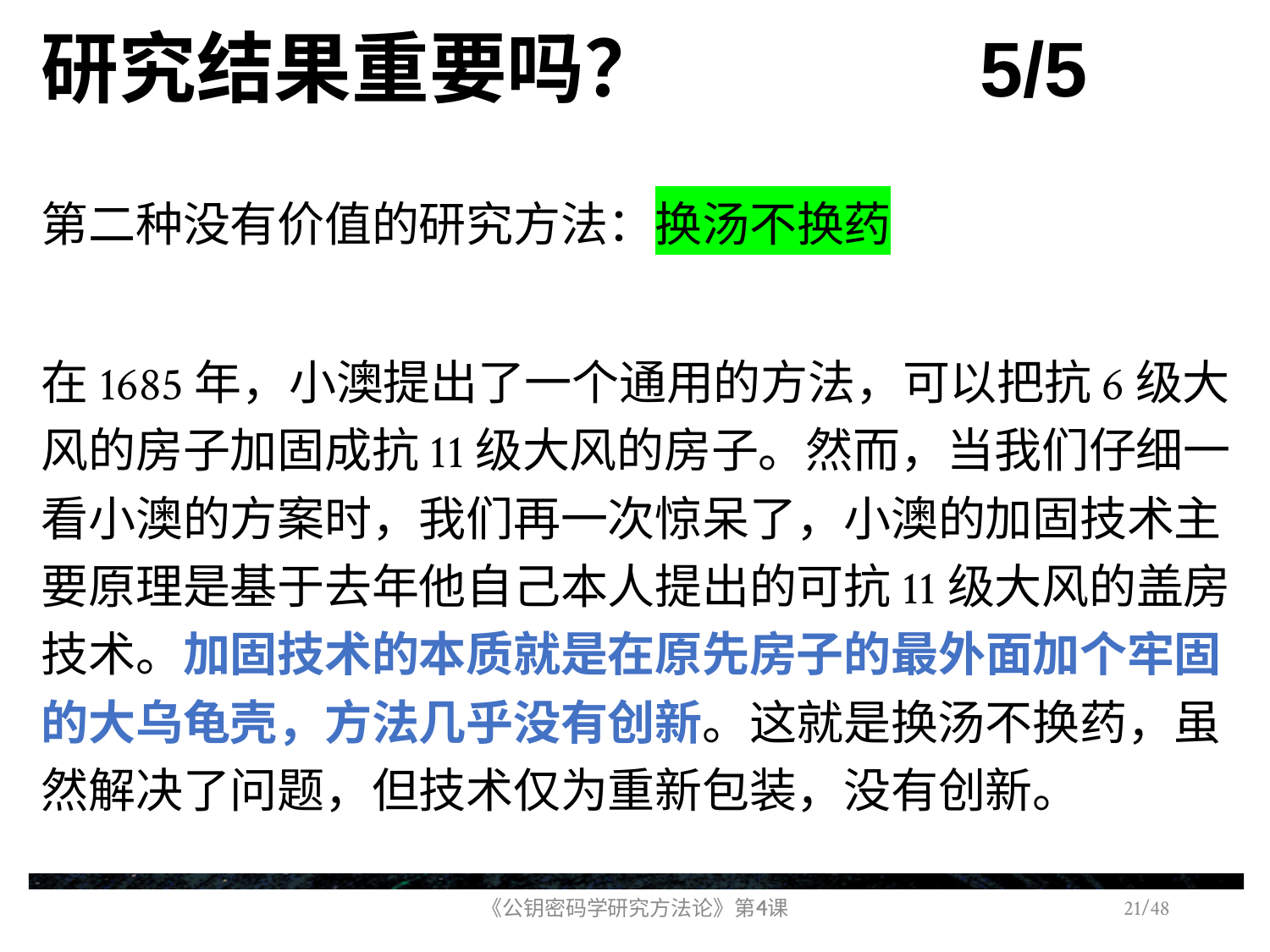

# 研究结果重要吗？                 5/5
第二种没有价值的研究方法：换汤不换药

在1685年，小澳提出了一个通用的方法，可以把抗6级大风的房子加固成抗11级大风的房子。然而，当我们仔细一看小澳的方案时，我们再一次惊呆了，小澳的加固技术主要原理是基于去年他自己本人提出的可抗11级大风的盖房技术。加固技术的本质就是在原先房子的最外面加个牢固的大乌龟壳，方法几乎没有创新。这就是换汤不换药，虽然解决了问题，但技术仅为重新包装，没有创新。

《公钥密码学研究方法论》第4课
21/48